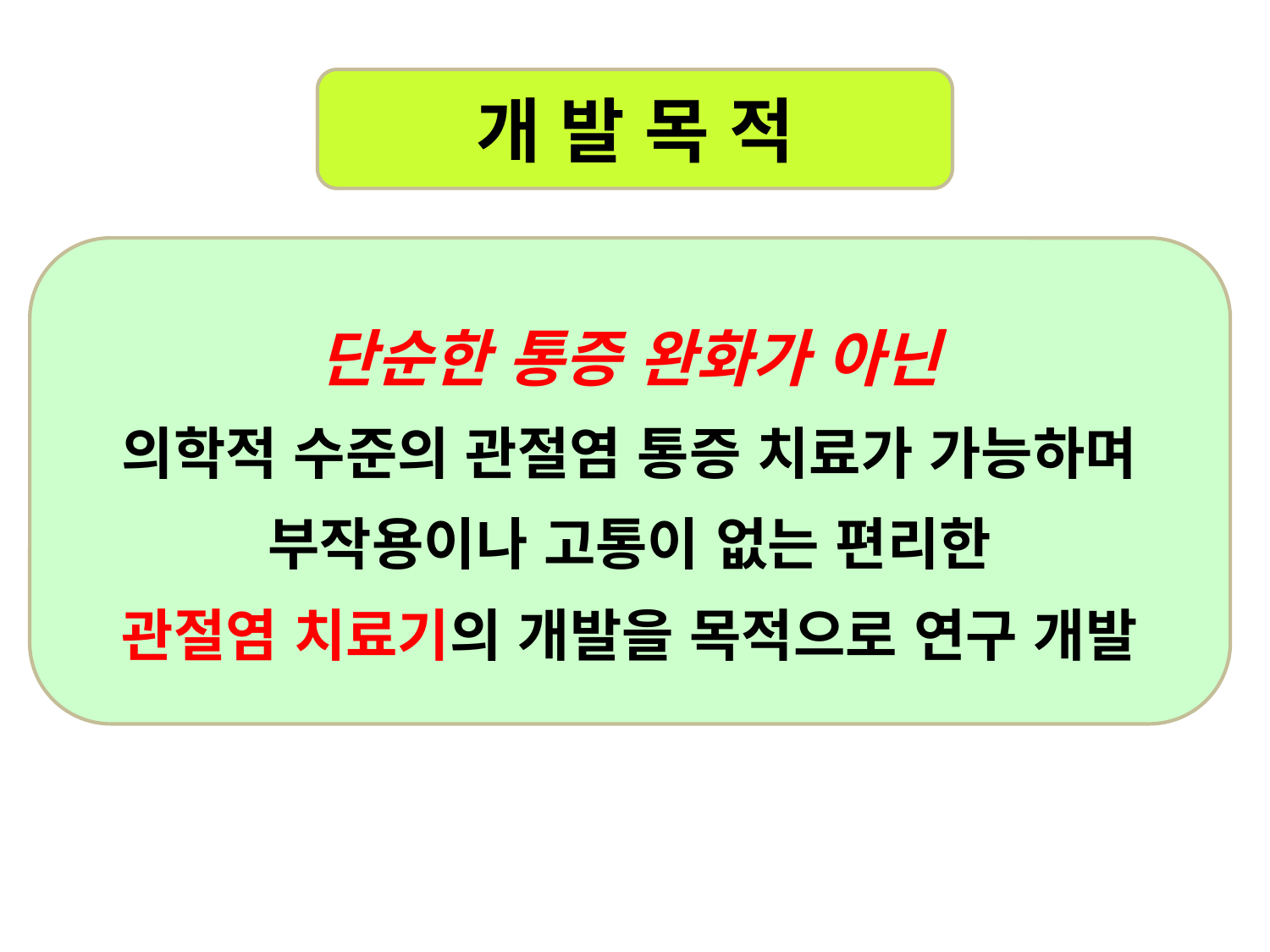

개 발 목 적
단순한 통증 완화가 아닌
의학적 수준의 관절염 통증 치료가 가능하며
부작용이나 고통이 없는 편리한
관절염 치료기의 개발을 목적으로 연구 개발